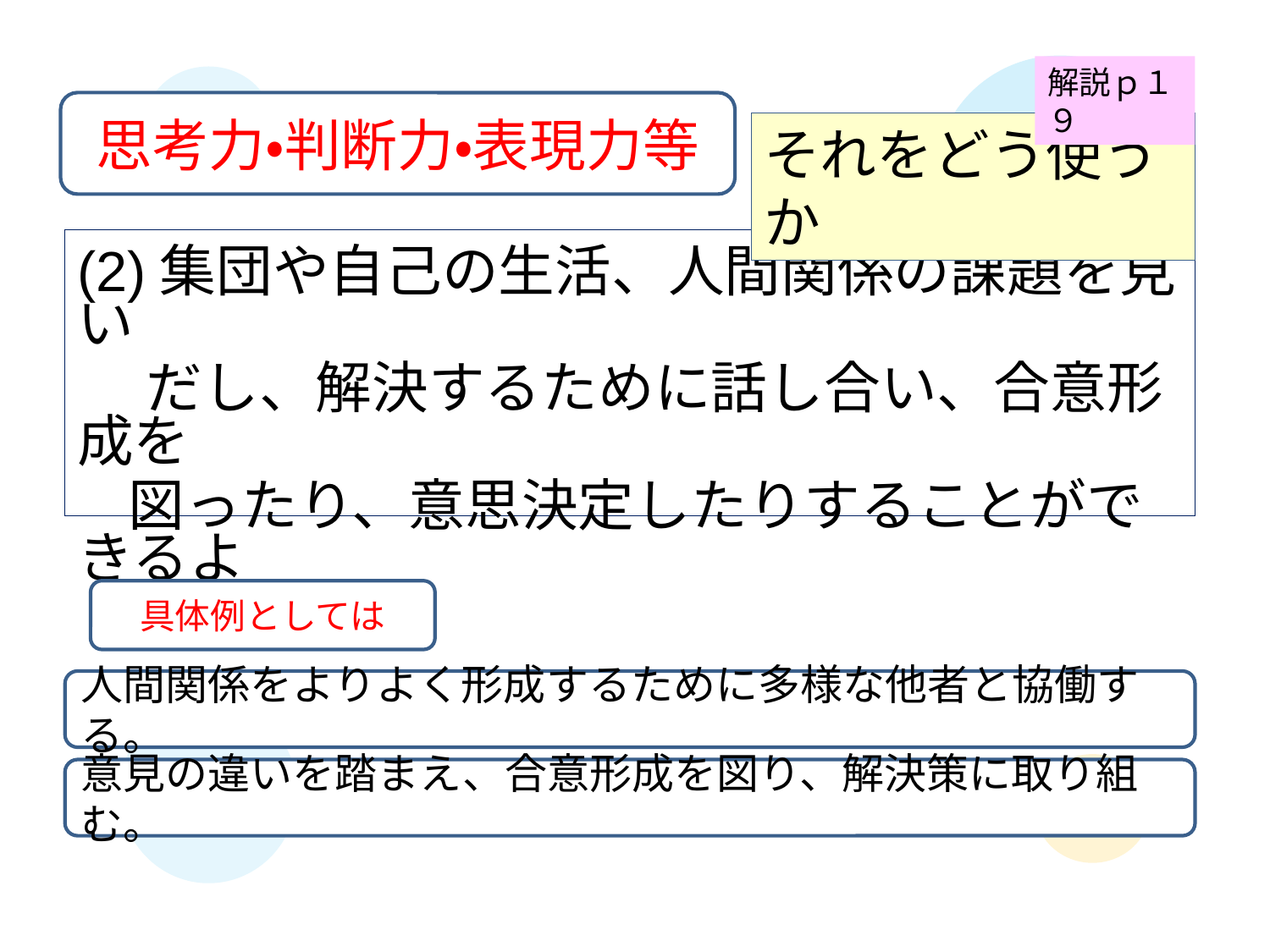

思考力・判断力・表現力等
それをどう使うか
(2)集団や自己の生活、人間関係の課題を見い
　 だし、解決するために話し合い、合意形成を
   図ったり、意思決定したりすることができるよ
   うにする。

具体例としては
人間関係をよりよく形成するために多様な他者と協働する。
意見の違いを踏まえ、合意形成を図り、解決策に取り組む。
解説ｐ１９